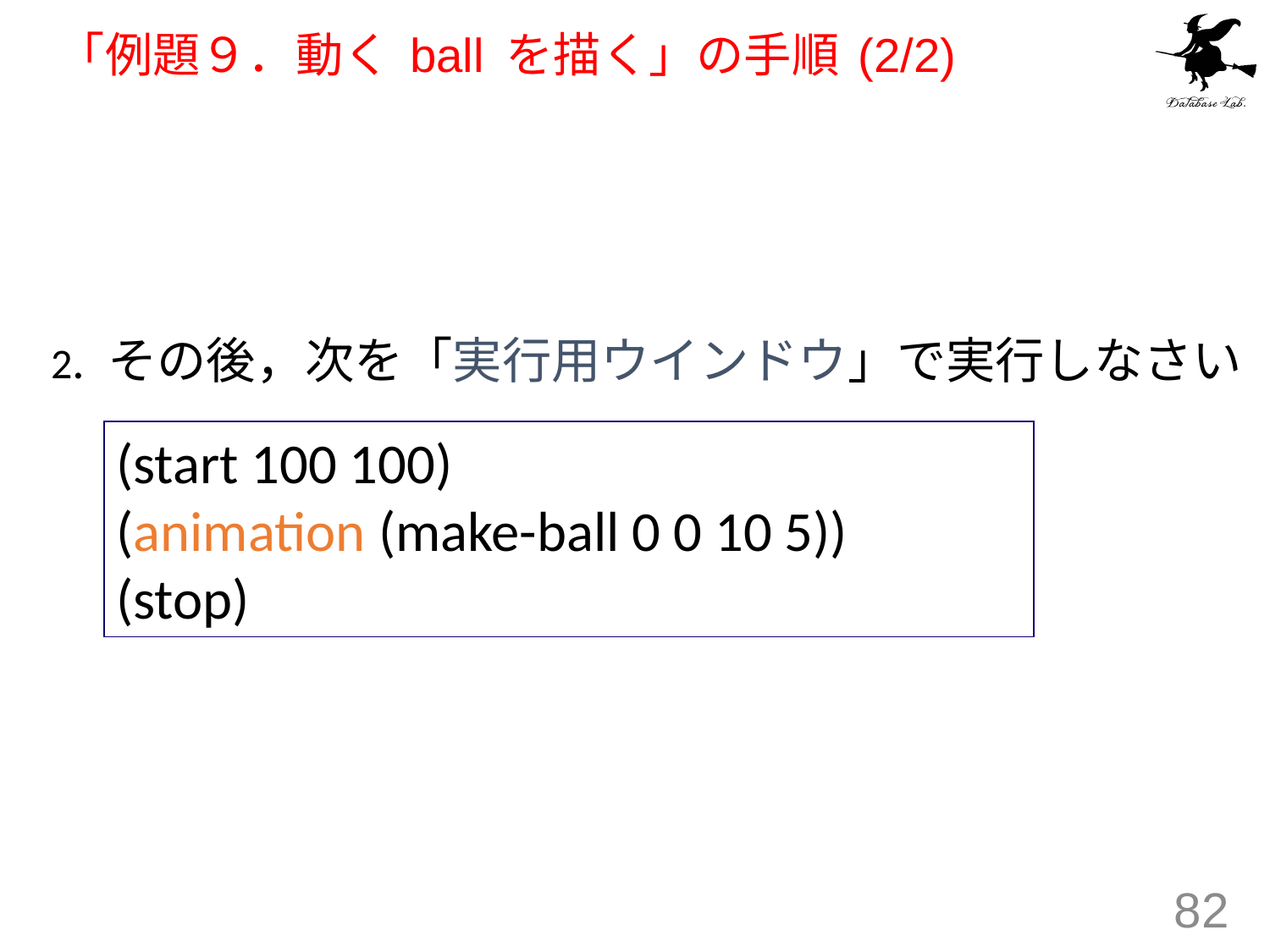

# 「例題９．動く ball を描く」の手順 (2/2)
2. その後，次を「実行用ウインドウ」で実行しなさい
(start 100 100)
(animation (make-ball 0 0 10 5))
(stop)
82